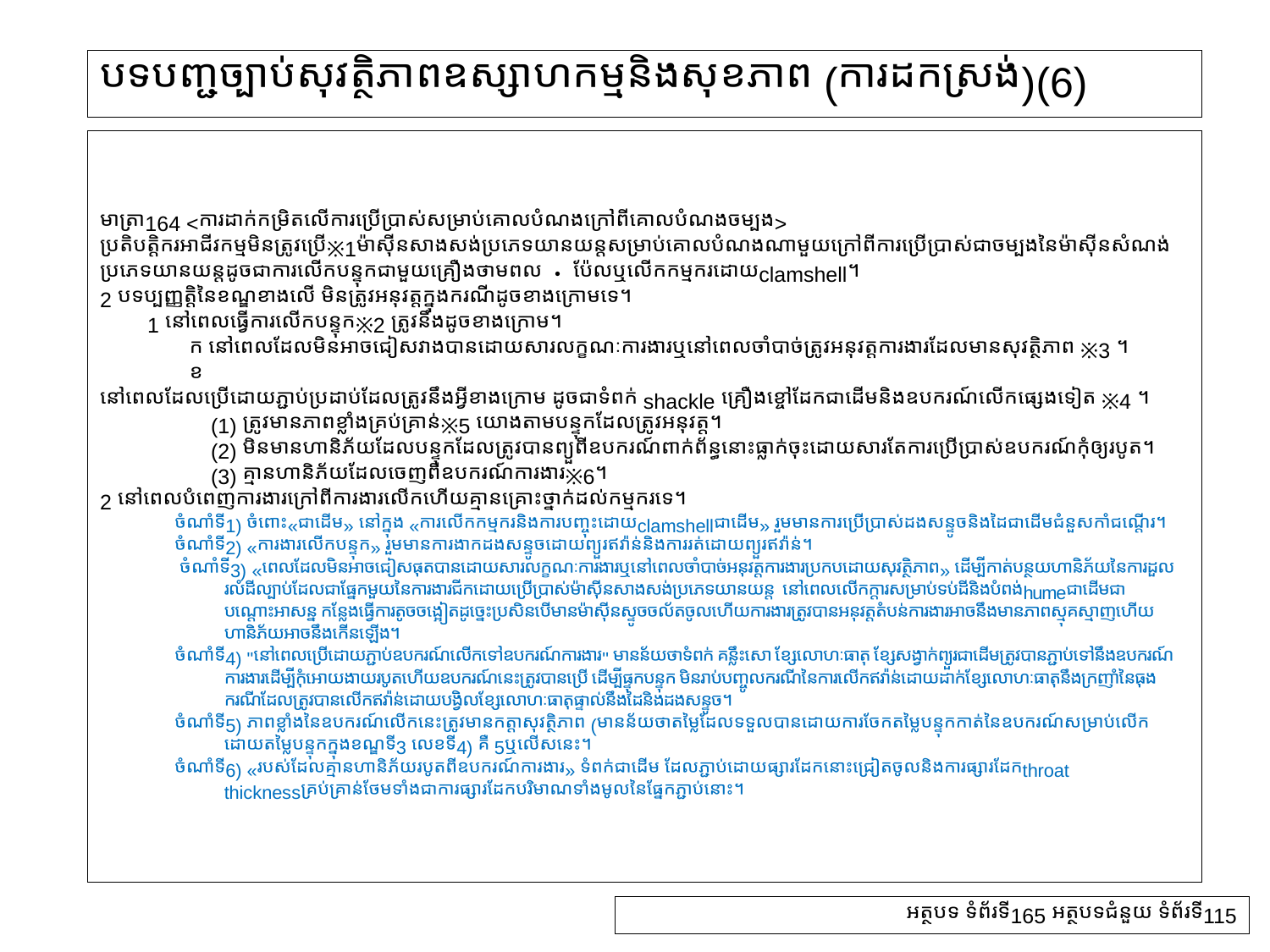

# បទបញ្ជច្បាប់សុវត្ថិភាពឧស្សាហកម្មនិងសុខភាព (ការដកស្រង់)(6)
មាត្រា164 <ការដាក់កម្រិតលើការប្រើប្រាស់សម្រាប់គោលបំណងក្រៅពីគោលបំណងចម្បង>
ប្រតិបត្តិករអាជីវកម្មមិនត្រូវប្រើ※1ម៉ាស៊ីនសាងសង់ប្រភេទយានយន្តសម្រាប់គោលបំណងណាមួយក្រៅពីការប្រើប្រាស់ជាចម្បងនៃម៉ាស៊ីនសំណង់ប្រភេទយានយន្តដូចជាការលើកបន្ទុកជាមួយគ្រឿងថាមពល・ប៉ែលឬលើកកម្មករដោយclamshell។
2 បទប្បញ្ញត្តិនៃខណ្ឌខាងលើ មិនត្រូវអនុវត្តក្នុងករណីដូចខាងក្រោមទេ។
　　1 នៅពេលធ្វើការលើកបន្ទុក※2 ត្រូវនឹងដូចខាងក្រោម។
　　　　ក នៅពេលដែលមិនអាចជៀសវាងបានដោយសារលក្ខណៈការងារឬនៅពេលចាំបាច់ត្រូវអនុវត្តការងារដែលមានសុវត្ថិភាព ※3 ។
　　　　ខ
នៅពេលដែលប្រើដោយភ្ជាប់ប្រដាប់ដែលត្រូវនឹងអ្វីខាងក្រោម ដូចជាទំពក់ shackle គ្រឿងខ្ចៅដែកជាដើមនិងឧបករណ៍លើកផ្សេងទៀត ※4 ។
　　　　　(1) ត្រូវមានភាពខ្លាំងគ្រប់គ្រាន់※5 យោងតាមបន្ទុកដែលត្រូវអនុវត្ត។
　　　　　(2) មិនមានហានិភ័យដែលបន្ទុកដែលត្រូវបានព្យួពីឧបករណ៍ពាក់ព័ន្ធនោះធ្លាក់ចុះដោយសារតែការប្រើប្រាស់ឧបករណ៍កុំឲ្យរបូត។
　　　　　(3) គ្មានហានិភ័យដែលចេញពីឧបករណ៍ការងារ※6។
2 នៅពេលបំពេញការងារក្រៅពីការងារលើកហើយគ្មានគ្រោះថ្នាក់ដល់កម្មករទេ។
ចំណាំទី1) ចំពោះ«ជាដើម» នៅក្នុង «ការលើកកម្មករនិងការបញ្ចុះដោយclamshellជាដើម» រួមមានការប្រើប្រាស់ដងសន្ទូចនិងដៃជាដើមជំនួសកាំជណ្ដើរ។
ចំណាំទី2) «ការងារលើកបន្ទុក» រួមមានការងាកដងសន្ទូចដោយព្យួរឥវ៉ាន់និងការរត់ដោយព្យួរឥវ៉ាន់។
 ចំណាំទី3) «ពេលដែលមិនអាចជៀសផុតបានដោយសារលក្ខណៈការងារឬនៅពេលចាំបាច់អនុវត្តការងារប្រកបដោយសុវត្ថិភាព» ដើម្បីកាត់បន្ថយហានិភ័យនៃការដួលរលំដីល្បាប់ដែលជាផ្នែកមួយនៃការងារជីកដោយប្រើប្រាស់ម៉ាស៊ីនសាងសង់ប្រភេទយានយន្ត  នៅពេលលើកក្ដារសម្រាប់ទប់ដីនិងបំពង់humeជាដើមជាបណ្តោះអាសន្ន កន្លែងធ្វើការតូចចង្អៀតដូច្នេះប្រសិនបើមានម៉ាស៊ីនស្ទូចចល័តចូលហើយការងារត្រូវបានអនុវត្តតំបន់ការងារអាចនឹងមានភាពស្មុគស្មាញហើយហានិភ័យអាចនឹងកើនឡើង។
ចំណាំទី4) "នៅពេលប្រើដោយភ្ជាប់ឧបករណ៍លើកទៅឧបករណ៍ការងារ" មានន័យថាទំពក់ គន្លឹះសោ ខ្សែលោហៈធាតុ ខ្សែសង្វាក់ព្យួរជាដើមត្រូវបានភ្ជាប់ទៅនឹងឧបករណ៍ការងារដើម្បីកុំអោយងាយរបូតហើយឧបករណ៍នេះត្រូវបានប្រើ ដើម្បីផ្ទុកបន្ទុក មិនរាប់បញ្ចូលករណីនៃការលើកឥវ៉ាន់ដោយដាក់ខ្សែលោហៈធាតុនឹងក្រញាំនៃធុង ករណីដែលត្រូវបានលើកឥវ៉ាន់ដោយបង្វិលខ្សែលោហៈធាតុផ្ទាល់នឹងដៃនិងដងសន្ទូច។
ចំណាំទី5) ភាពខ្លាំងនៃឧបករណ៍លើកនេះត្រូវមានកត្តាសុវត្ថិភាព (មានន័យថាតម្លៃដែលទទួលបានដោយការចែកតម្លៃបន្ទុកកាត់នៃឧបករណ៍សម្រាប់លើកដោយតម្លៃបន្ទុកក្នុងខណ្ឌទី3 លេខទី4) គឺ 5ឬលើសនេះ។
ចំណាំទី6) «របស់ដែលគ្មានហានិភ័យរបូតពីឧបករណ៍ការងារ» ទំពក់ជាដើម ដែលភ្ជាប់ដោយផ្សារដែកនោះជ្រៀតចូលនិងការផ្សារដែកthroat thicknessគ្រប់គ្រាន់ថែមទាំងជាការផ្សារដែកបរិមាណទាំងមូលនៃផ្នែកភ្ជាប់នោះ។
អត្ថបទ ទំព័រទី165 អត្ថបទជំនួយ ទំព័រទី115